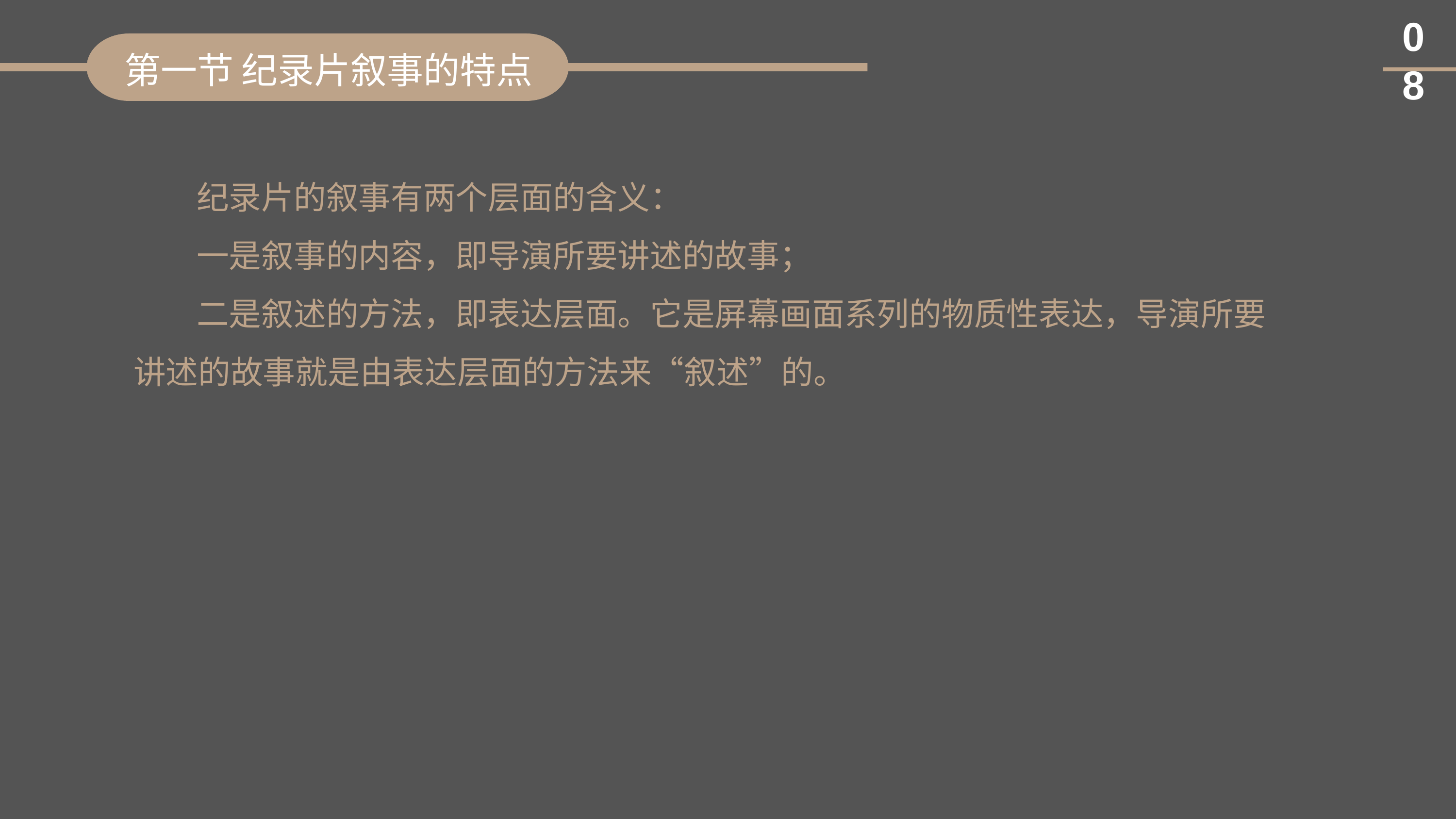

08

第一节 纪录片叙事的特点

纪录片的叙事有两个层面的含义：
一是叙事的内容，即导演所要讲述的故事；
二是叙述的方法，即表达层面。它是屏幕画面系列的物质性表达，导演所要讲述的故事就是由表达层面的方法来“叙述”的。